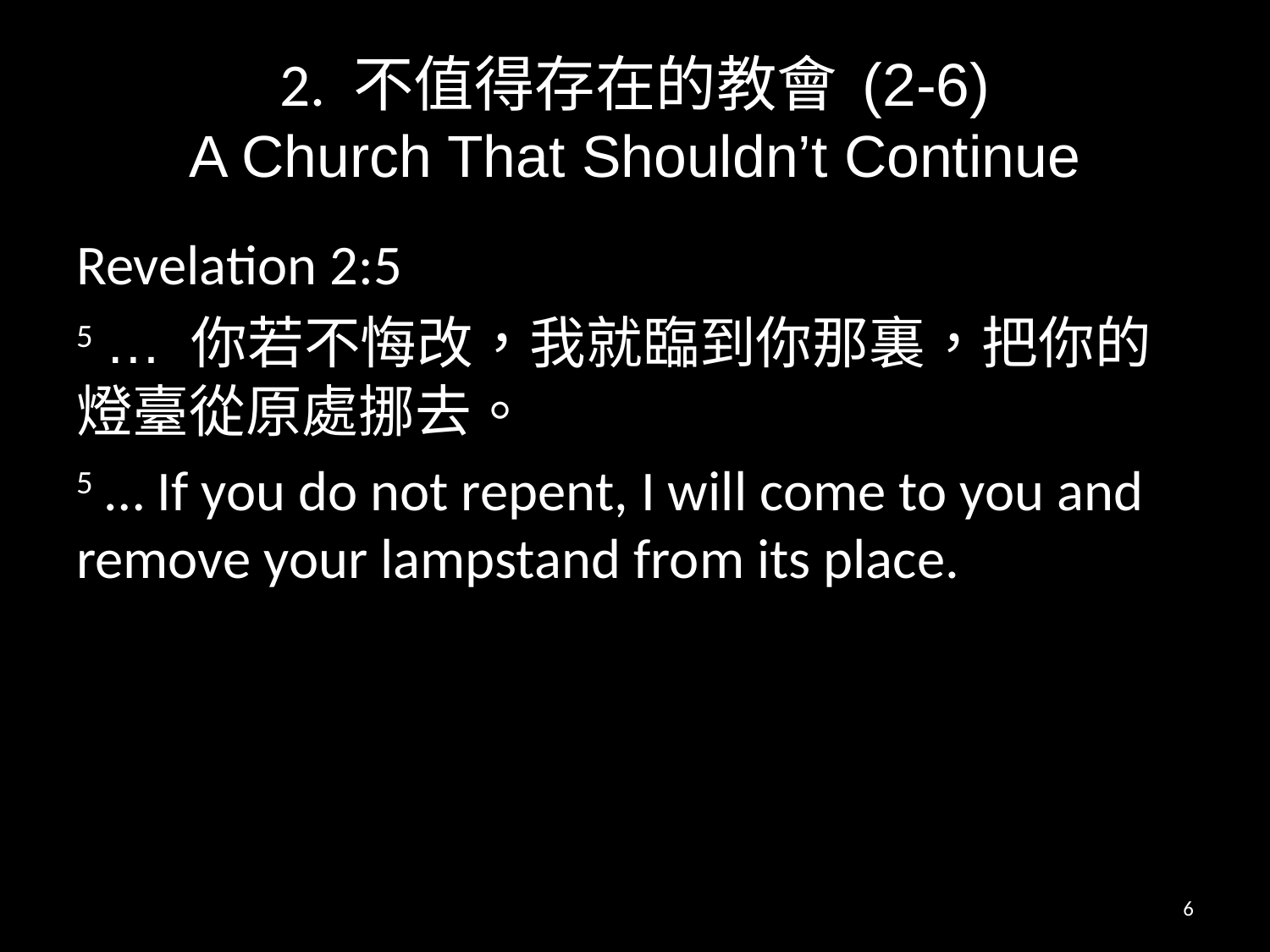

# 2. 不值得存在的教會 (2-6) A Church That Shouldn’t Continue
Revelation 2:5
5 … 你若不悔改，我就臨到你那裏，把你的燈臺從原處挪去。
5 … If you do not repent, I will come to you and remove your lampstand from its place.

6